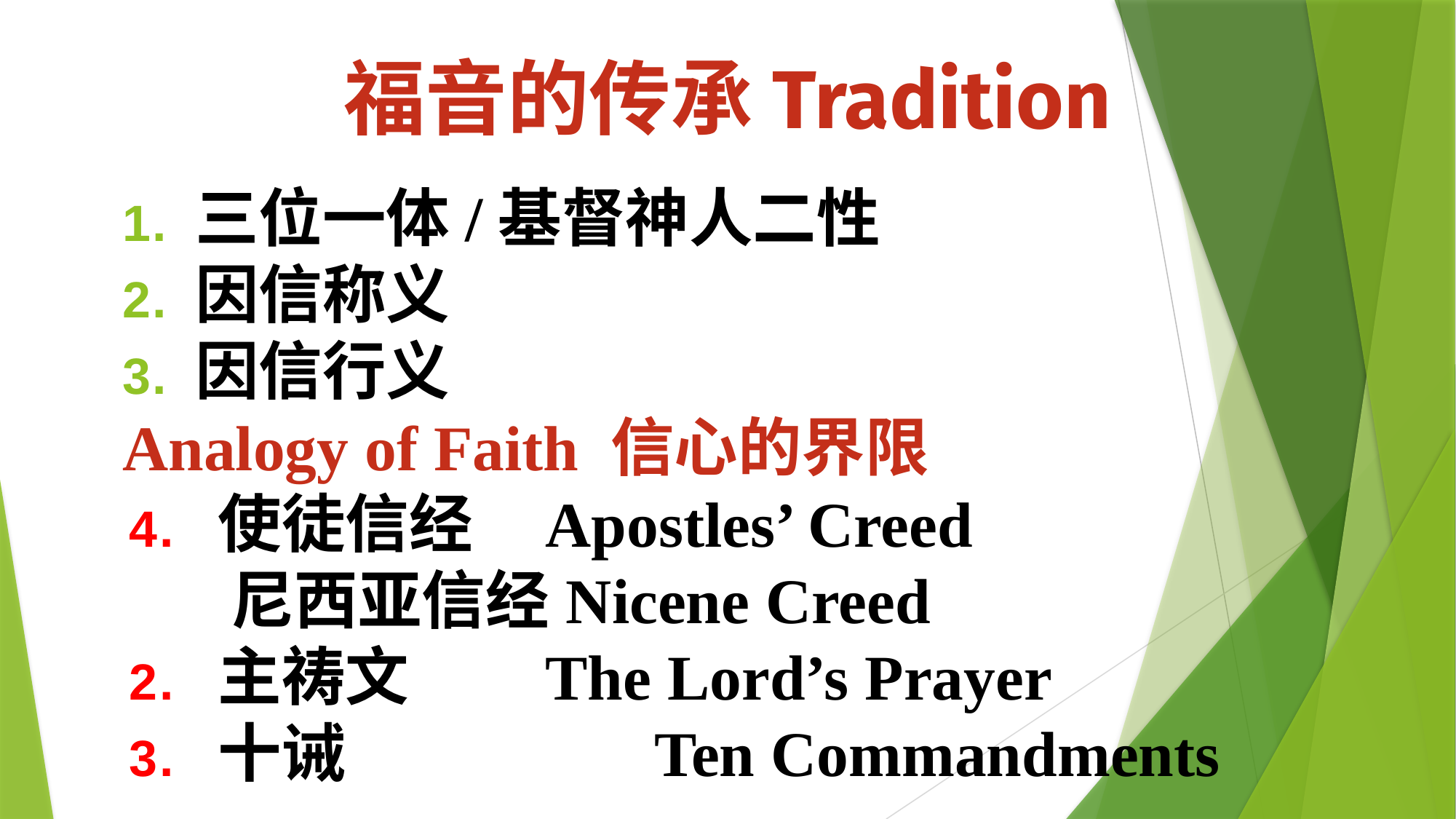

# 福音的传承Tradition
三位一体/基督神人二性
因信称义
因信行义
Analogy of Faith 信心的界限
使徒信经	Apostles’ Creed
      尼西亚信经	Nicene Creed
主祷文		The Lord’s Prayer
十诫			Ten Commandments